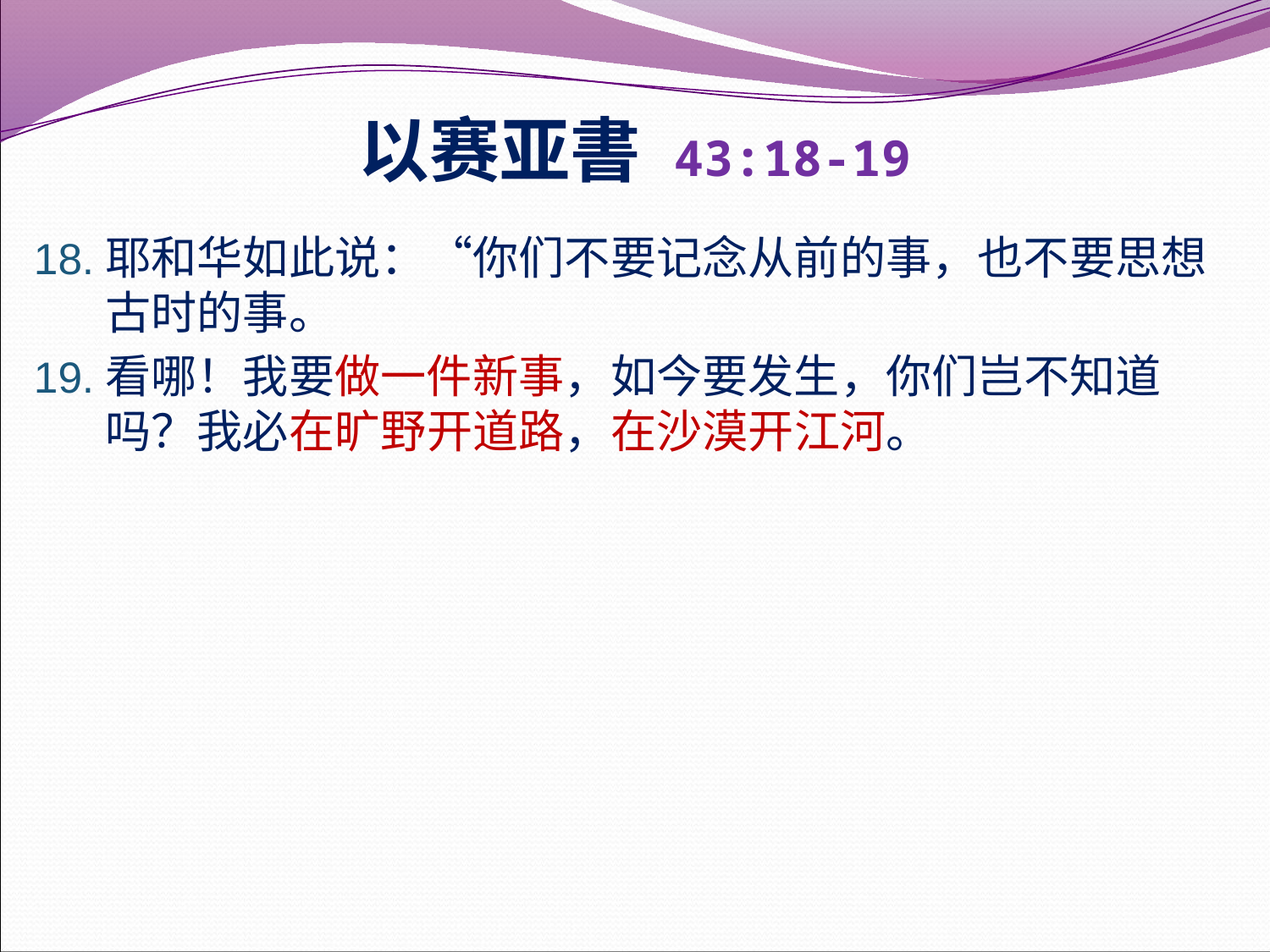

# 以赛亚書 43:18-19
耶和华如此说：“你们不要记念从前的事，也不要思想古时的事。
看哪！我要做一件新事，如今要发生，你们岂不知道吗？我必在旷野开道路，在沙漠开江河。